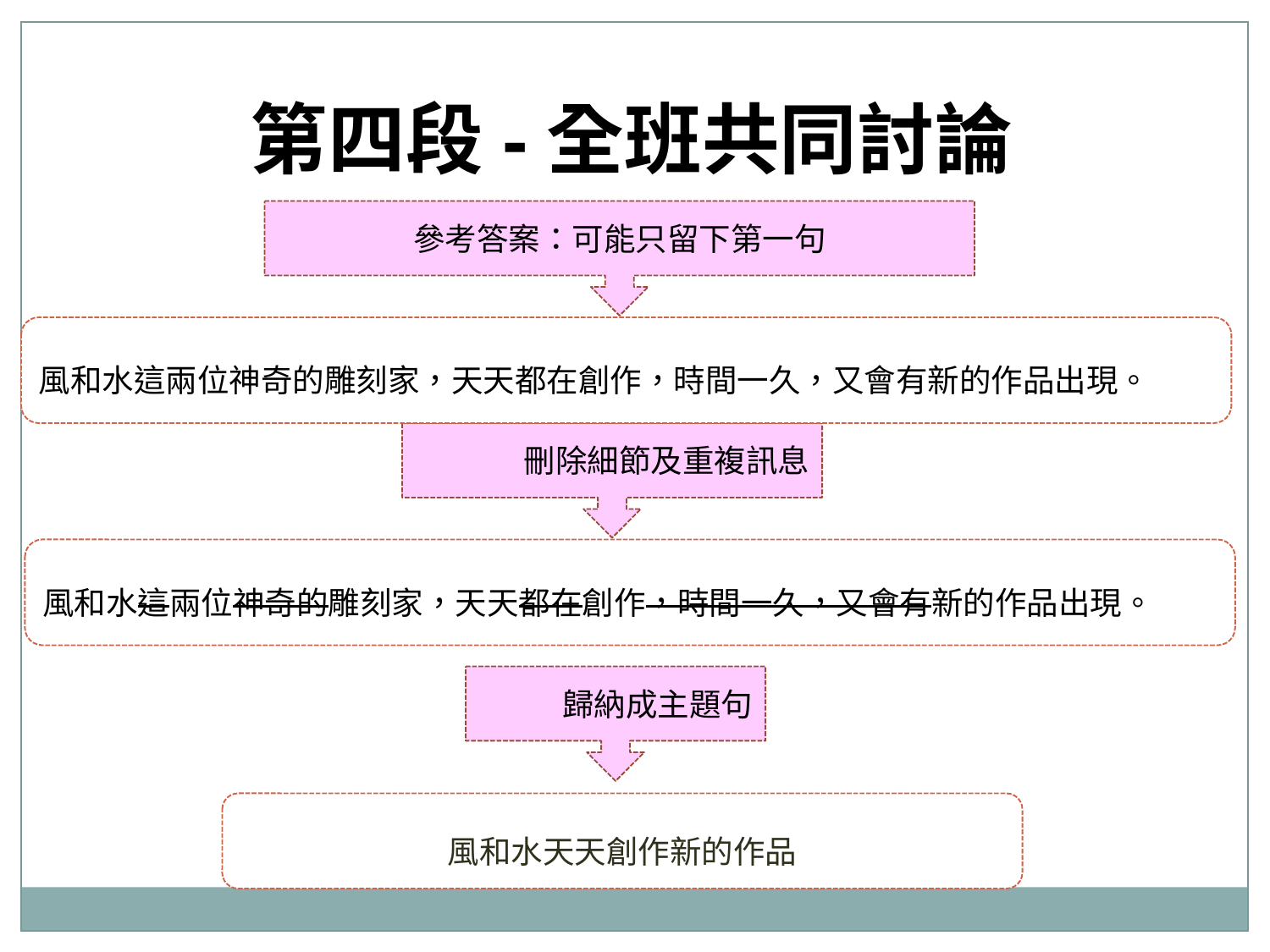

第四段-全班共同討論
參考答案：可能只留下第一句
風和水這兩位神奇的雕刻家，天天都在創作，時間一久，又會有新的作品出現。
刪除細節及重複訊息
風和水這兩位神奇的雕刻家，天天都在創作，時間一久，又會有新的作品出現。
歸納成主題句
風和水天天創作新的作品